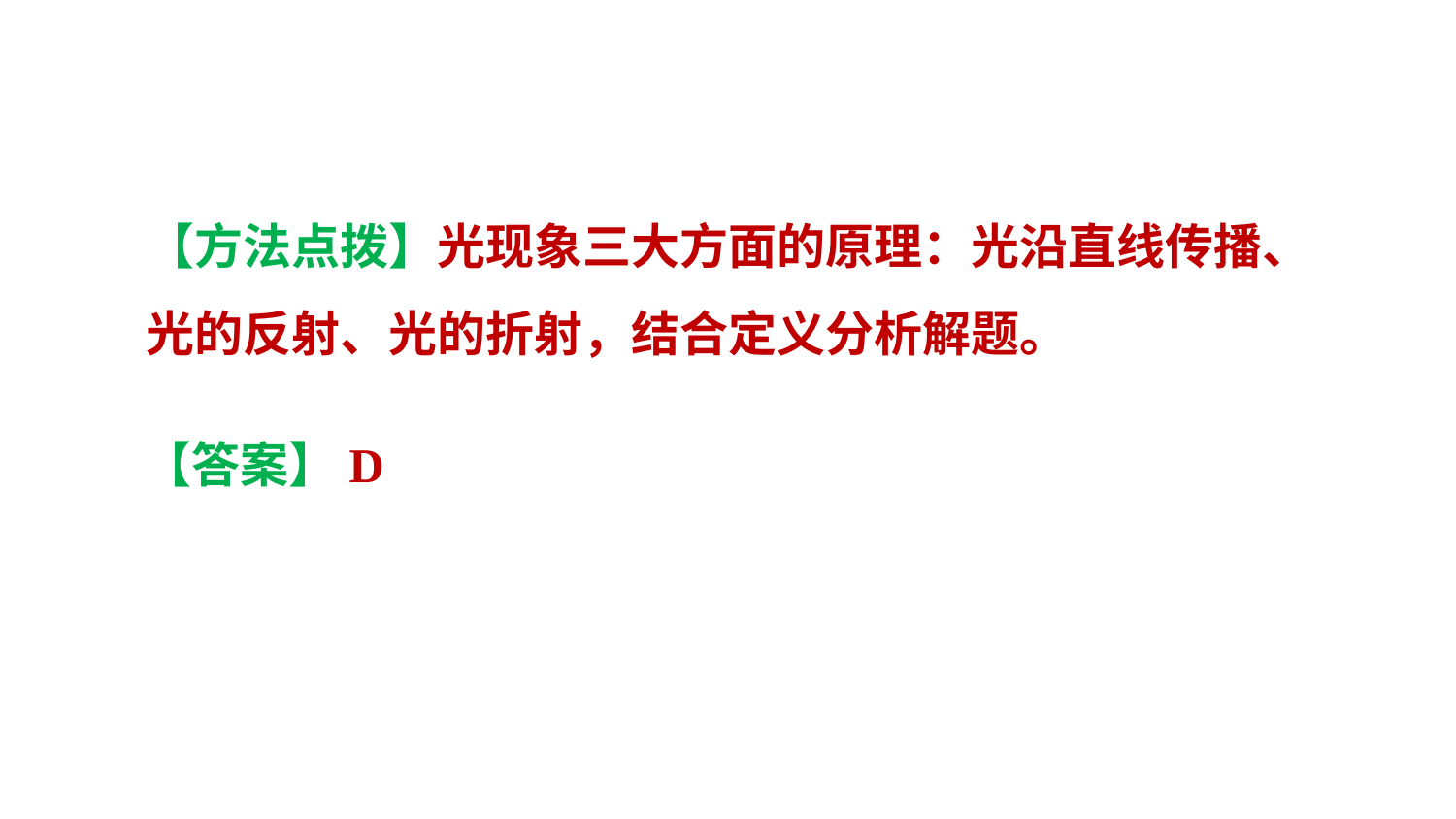

【方法点拨】光现象三大方面的原理：光沿直线传播、光的反射、光的折射，结合定义分析解题。
【答案】D